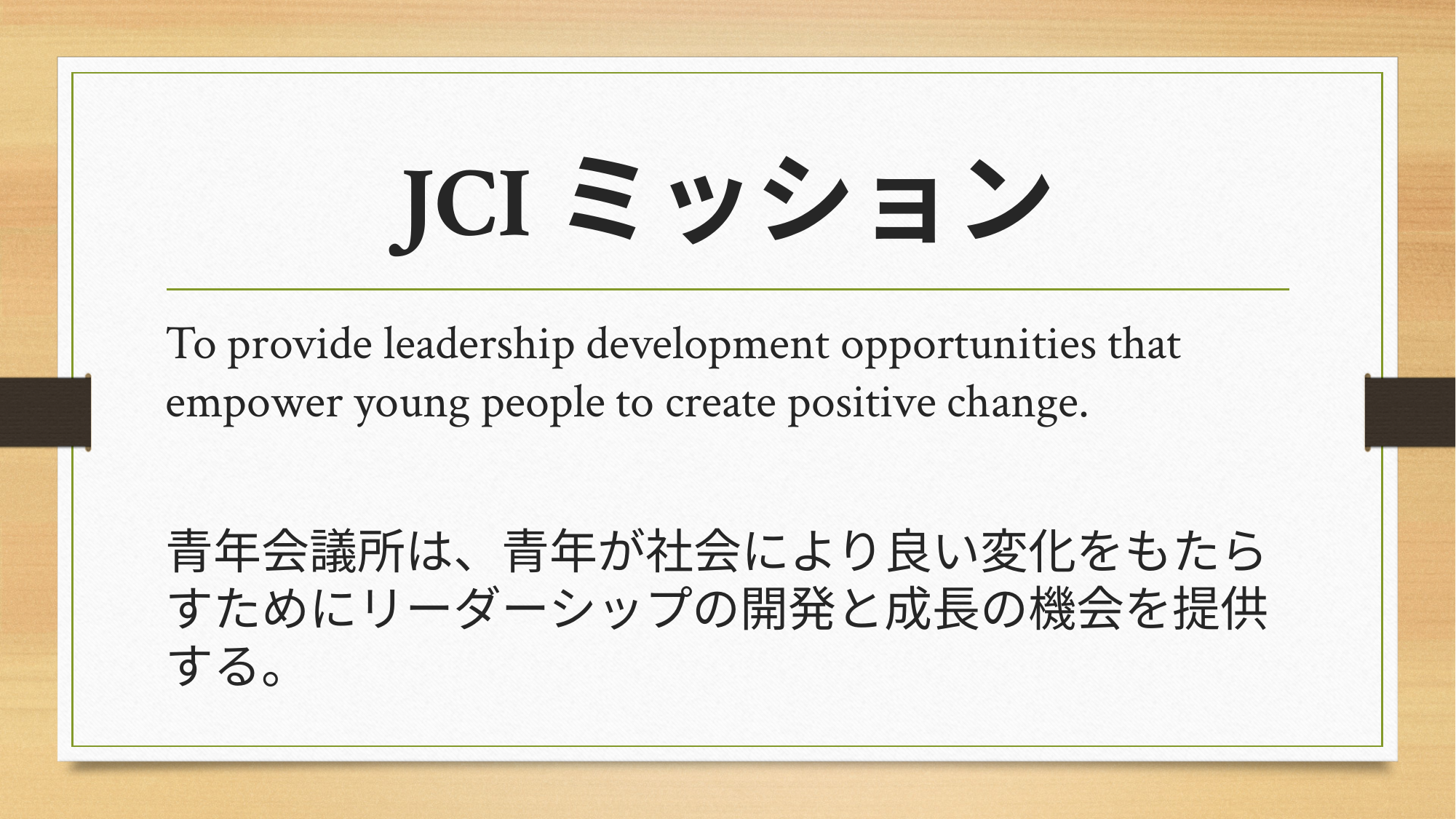

# JCIミッション
To provide leadership development opportunities that empower young people to create positive change.

青年会議所は、青年が社会により良い変化をもたらすためにリーダーシップの開発と成長の機会を提供する。